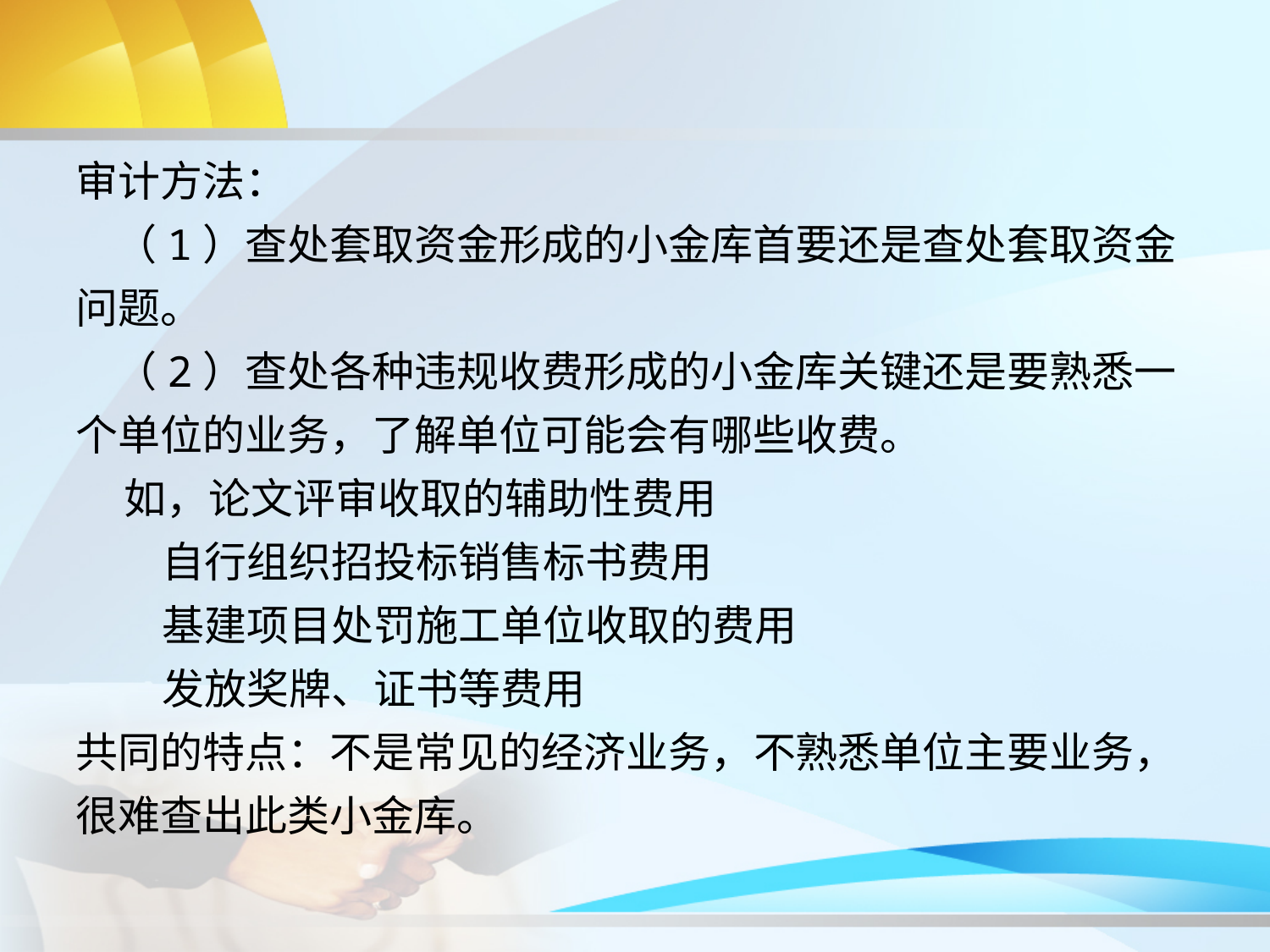

审计方法：
   （1）查处套取资金形成的小金库首要还是查处套取资金问题。
   （2）查处各种违规收费形成的小金库关键还是要熟悉一个单位的业务，了解单位可能会有哪些收费。
    如，论文评审收取的辅助性费用
        自行组织招投标销售标书费用
        基建项目处罚施工单位收取的费用
        发放奖牌、证书等费用
共同的特点：不是常见的经济业务，不熟悉单位主要业务，很难查出此类小金库。